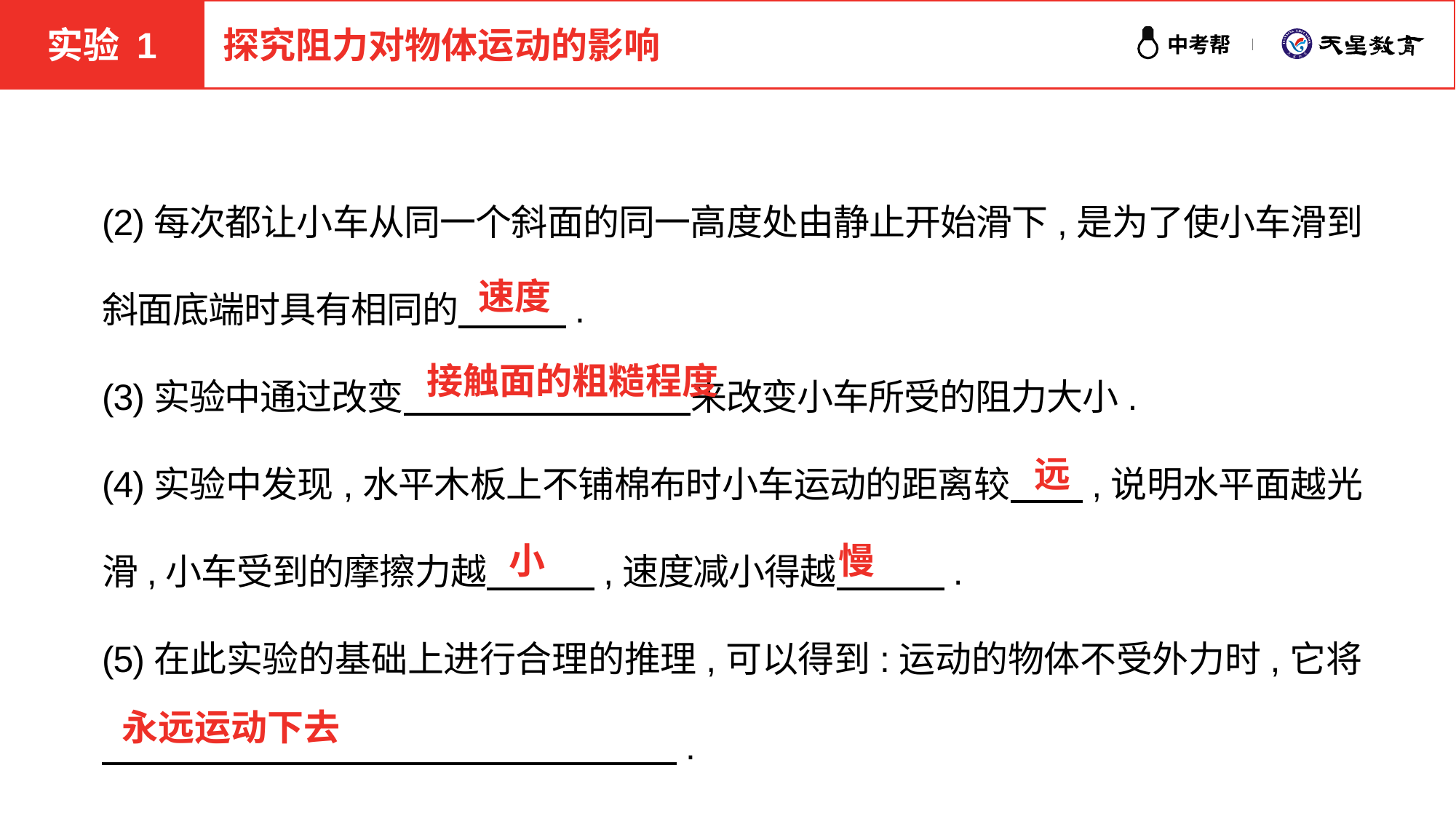

实验 1
探究阻力对物体运动的影响
(2)每次都让小车从同一个斜面的同一高度处由静止开始滑下,是为了使小车滑到斜面底端时具有相同的　　　.
(3)实验中通过改变　     　　　　　　来改变小车所受的阻力大小.
(4)实验中发现,水平木板上不铺棉布时小车运动的距离较　　,说明水平面越光滑,小车受到的摩擦力越　　　,速度减小得越　　　.
(5)在此实验的基础上进行合理的推理,可以得到:运动的物体不受外力时,它将　　　　　　　　　　　　 　              .
速度
接触面的粗糙程度
远
小
慢
永远运动下去